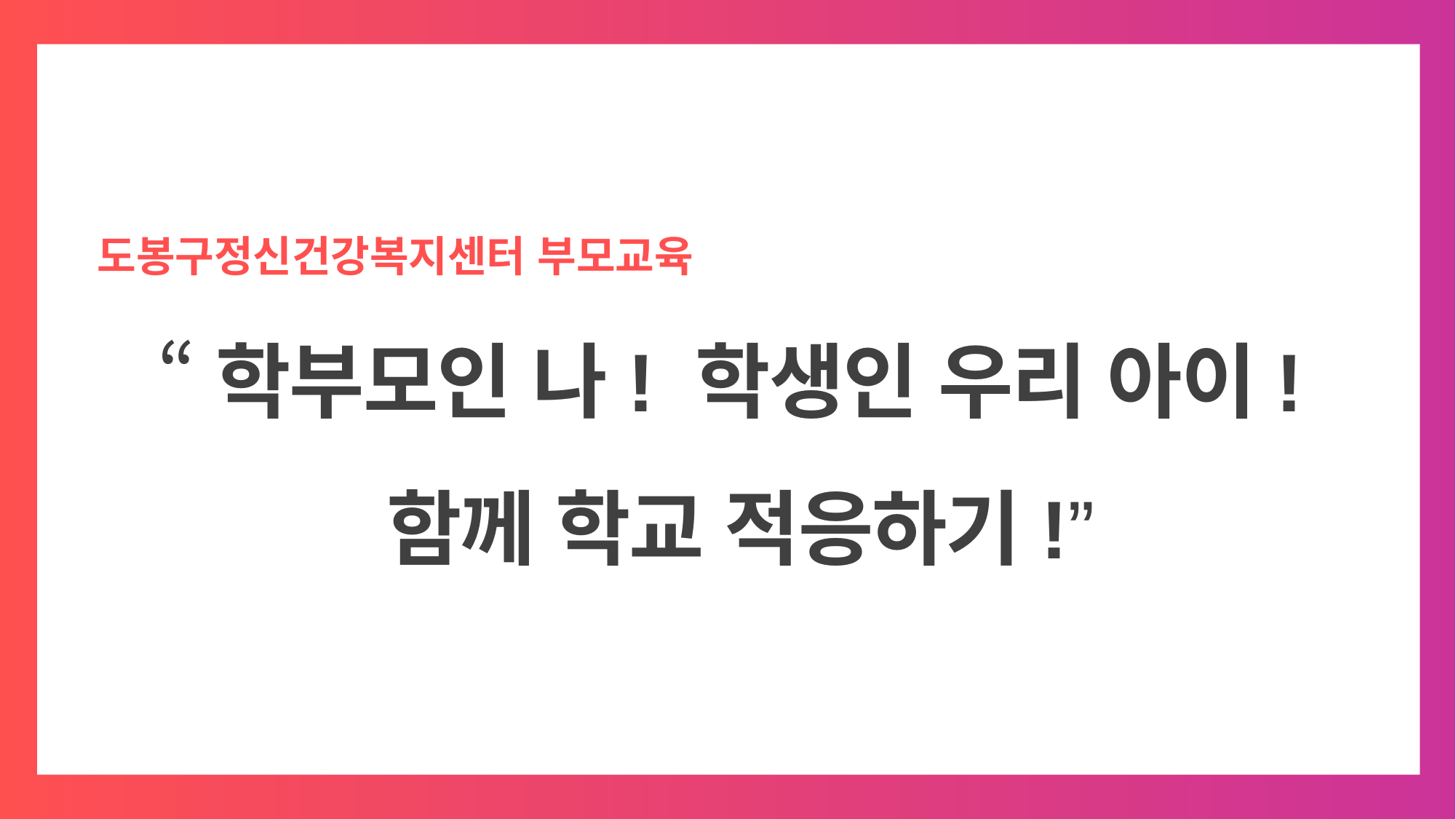

도봉구정신건강복지센터 부모교육
“학부모인 나! 학생인 우리 아이!
함께 학교 적응하기!”